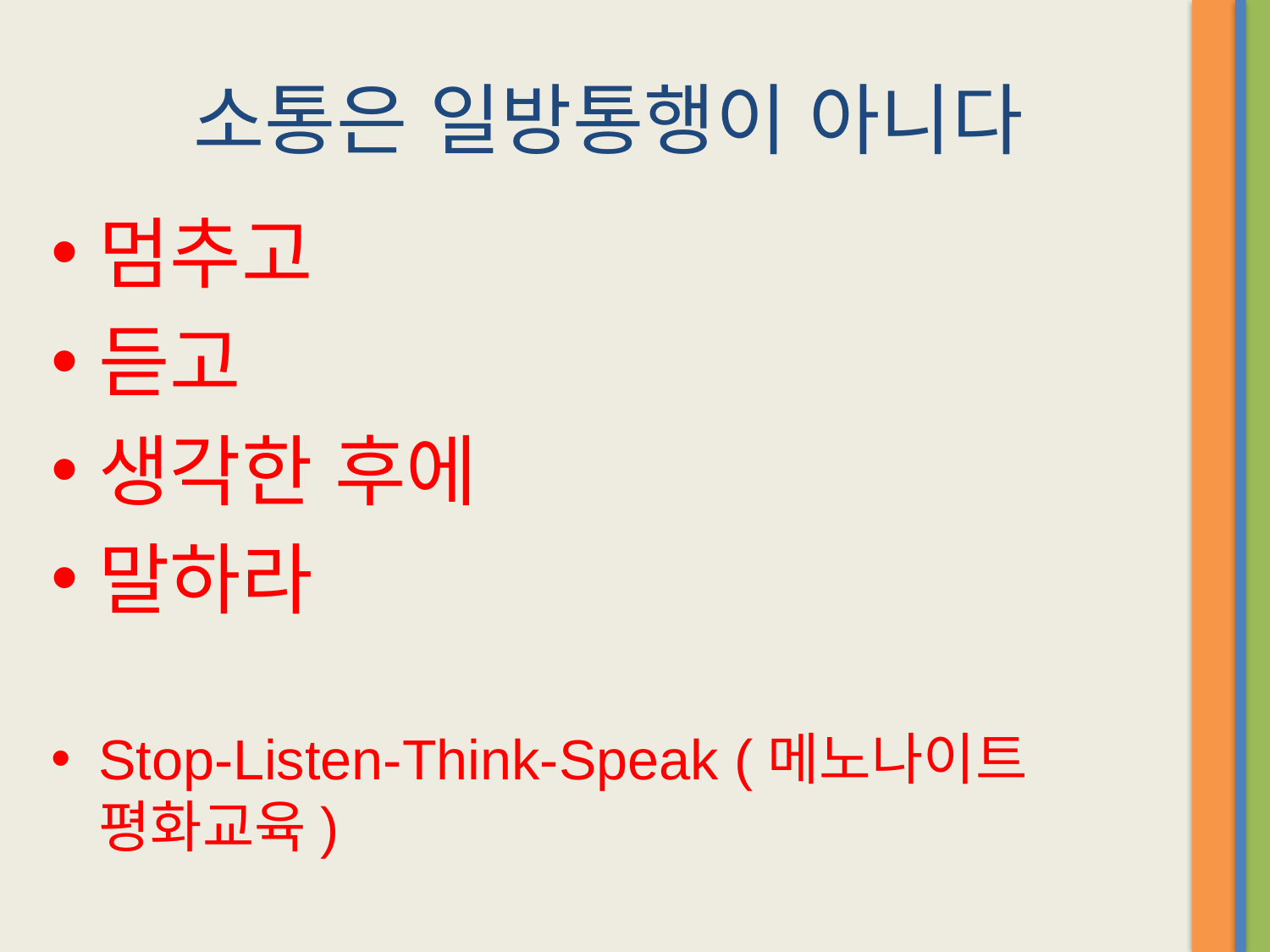

# 소통은 일방통행이 아니다
멈추고
듣고
생각한 후에
말하라

Stop-Listen-Think-Speak (메노나이트 평화교육)